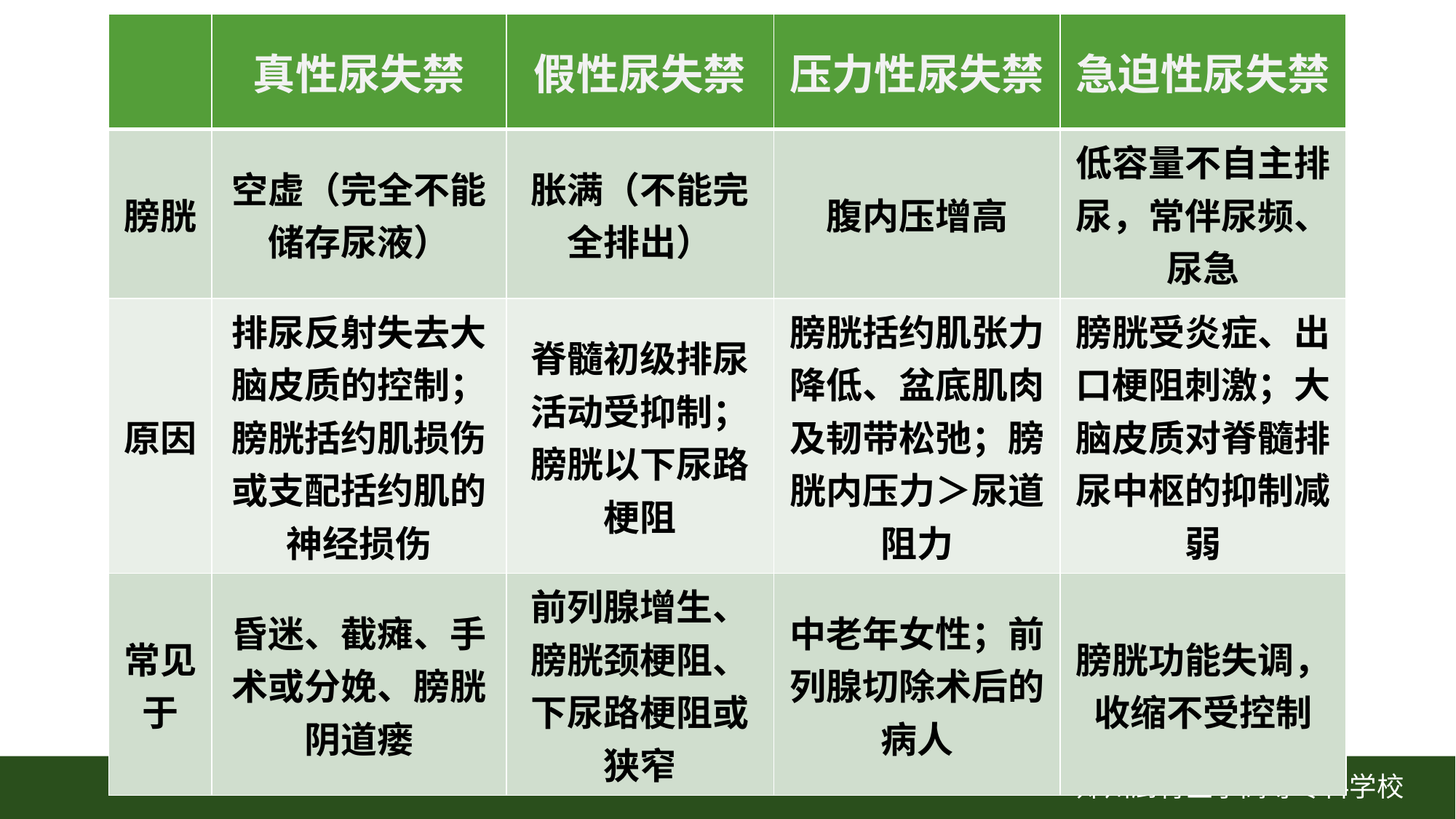

|  | 真性尿失禁 | 假性尿失禁 | 压力性尿失禁 | 急迫性尿失禁 |
| --- | --- | --- | --- | --- |
| 膀胱 | 空虚（完全不能储存尿液） | 胀满（不能完全排出） | 腹内压增高 | 低容量不自主排尿，常伴尿频、尿急 |
| 原因 | 排尿反射失去大脑皮质的控制；膀胱括约肌损伤或支配括约肌的神经损伤 | 脊髓初级排尿活动受抑制；膀胱以下尿路梗阻 | 膀胱括约肌张力降低、盆底肌肉及韧带松弛；膀胱内压力＞尿道阻力 | 膀胱受炎症、出口梗阻刺激；大脑皮质对脊髓排尿中枢的抑制减弱 |
| 常见于 | 昏迷、截瘫、手术或分娩、膀胱阴道瘘 | 前列腺增生、膀胱颈梗阻、下尿路梗阻或狭窄 | 中老年女性；前列腺切除术后的病人 | 膀胱功能失调，收缩不受控制 |
郑州澍青医学高等专科学校